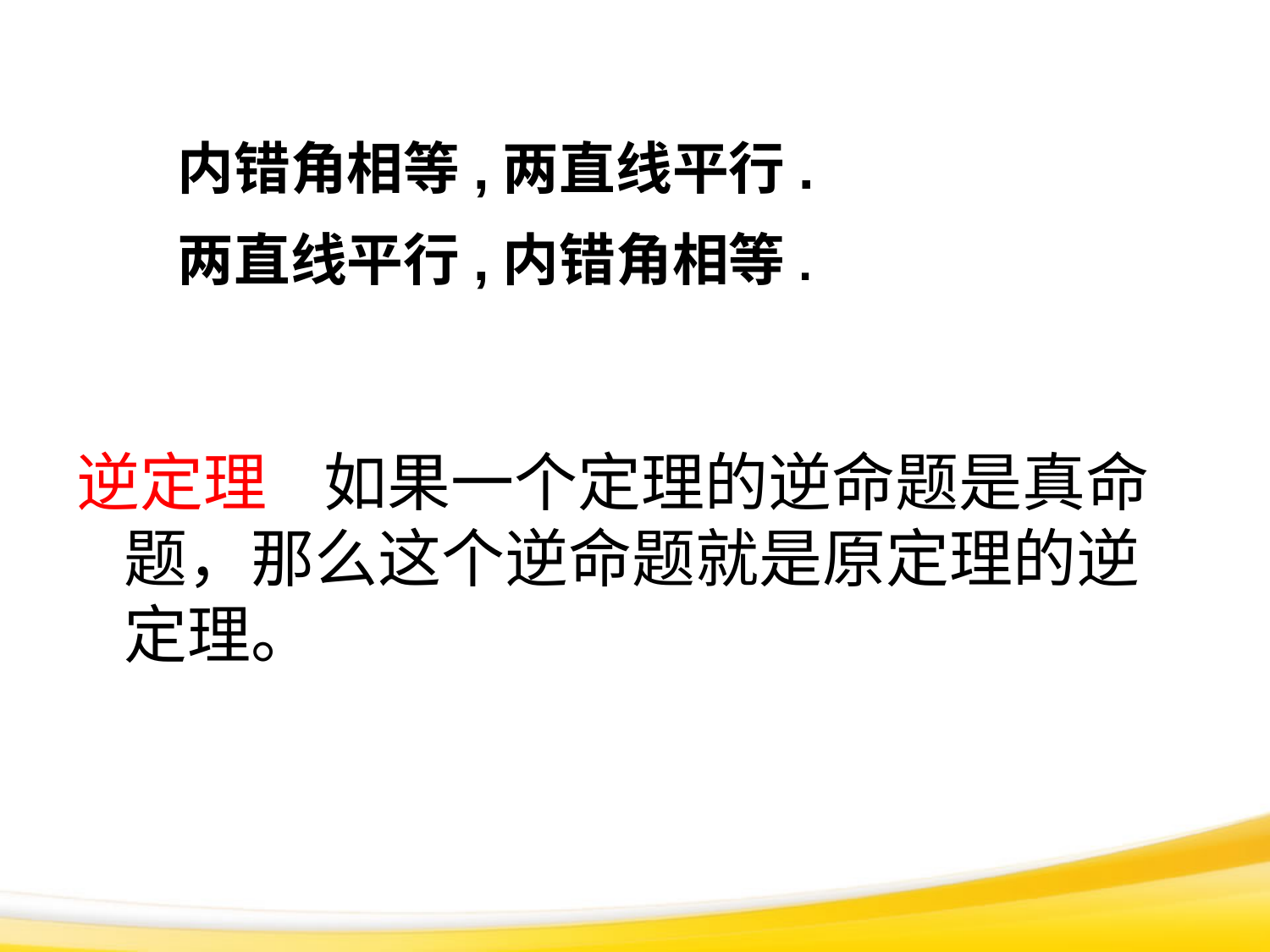

# 内错角相等,两直线平行. 两直线平行,内错角相等.
逆定理    如果一个定理的逆命题是真命题，那么这个逆命题就是原定理的逆定理。